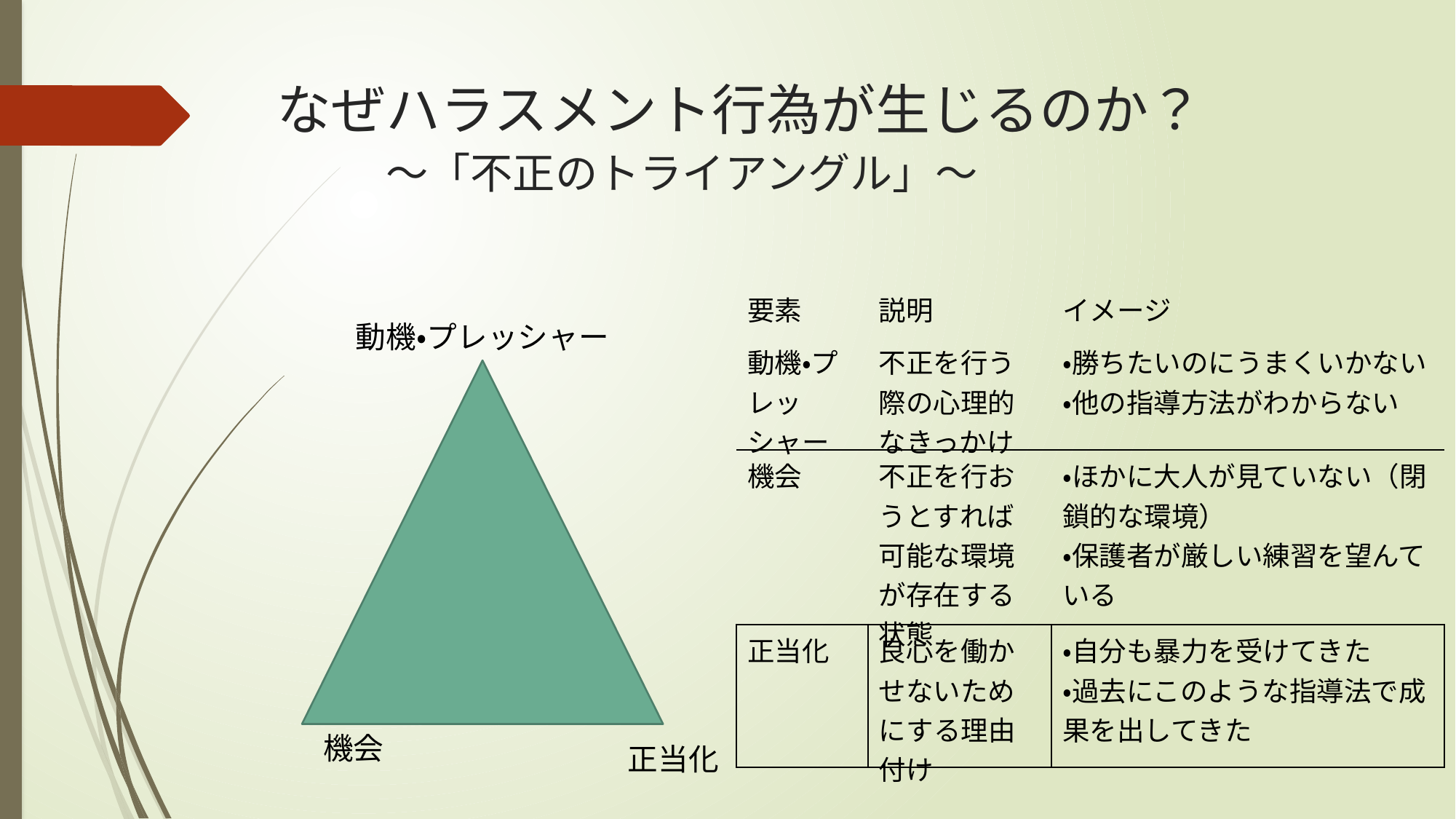

# なぜハラスメント行為が生じるのか？ 　　～「不正のトライアングル」～
| 要素 | 説明 | イメージ |
| --- | --- | --- |
| 動機・プレッシャー | 不正を行う際の心理的なきっかけ | ・勝ちたいのにうまくいかない ・他の指導方法がわからない |
| 機会 | 不正を行おうとすれば可能な環境が存在する状態 | ・ほかに大人が見ていない（閉鎖的な環境） ・保護者が厳しい練習を望んている |
| 正当化 | 良心を働かせないためにする理由付け | ・自分も暴力を受けてきた ・過去にこのような指導法で成果を出してきた |
動機・プレッシャー

機会
正当化